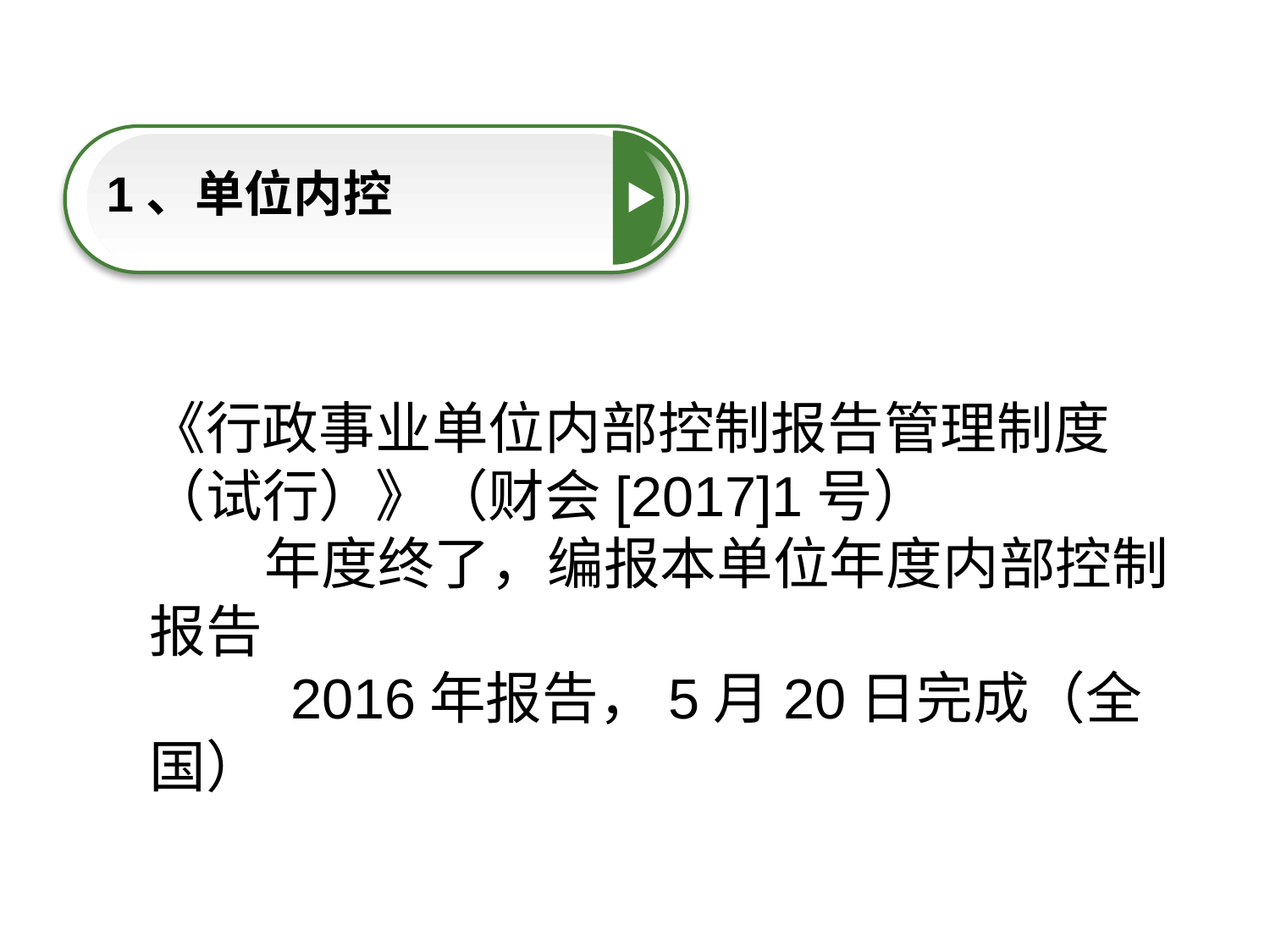

1、单位内控

点击添加文本
《行政事业单位内部控制报告管理制度（试行）》（财会[2017]1号）
        年度终了，编报本单位年度内部控制报告
         2016年报告，5月20日完成（全国）
点击添加文本
点击添加文本
点击添加文本